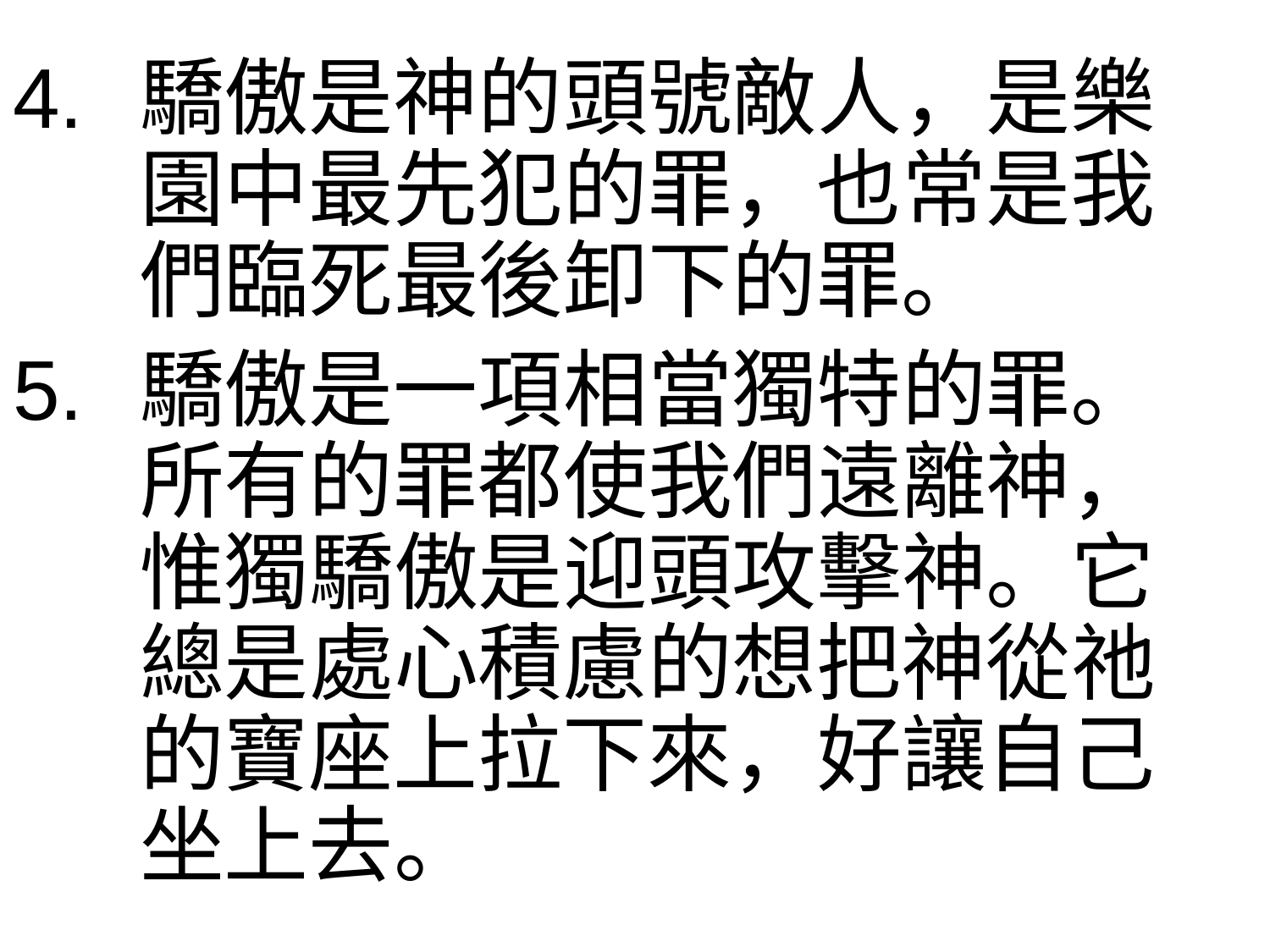

驕傲是神的頭號敵人，是樂園中最先犯的罪，也常是我們臨死最後卸下的罪。
驕傲是一項相當獨特的罪。所有的罪都使我們遠離神，惟獨驕傲是迎頭攻擊神。它總是處心積慮的想把神從祂的寶座上拉下來，好讓自己坐上去。